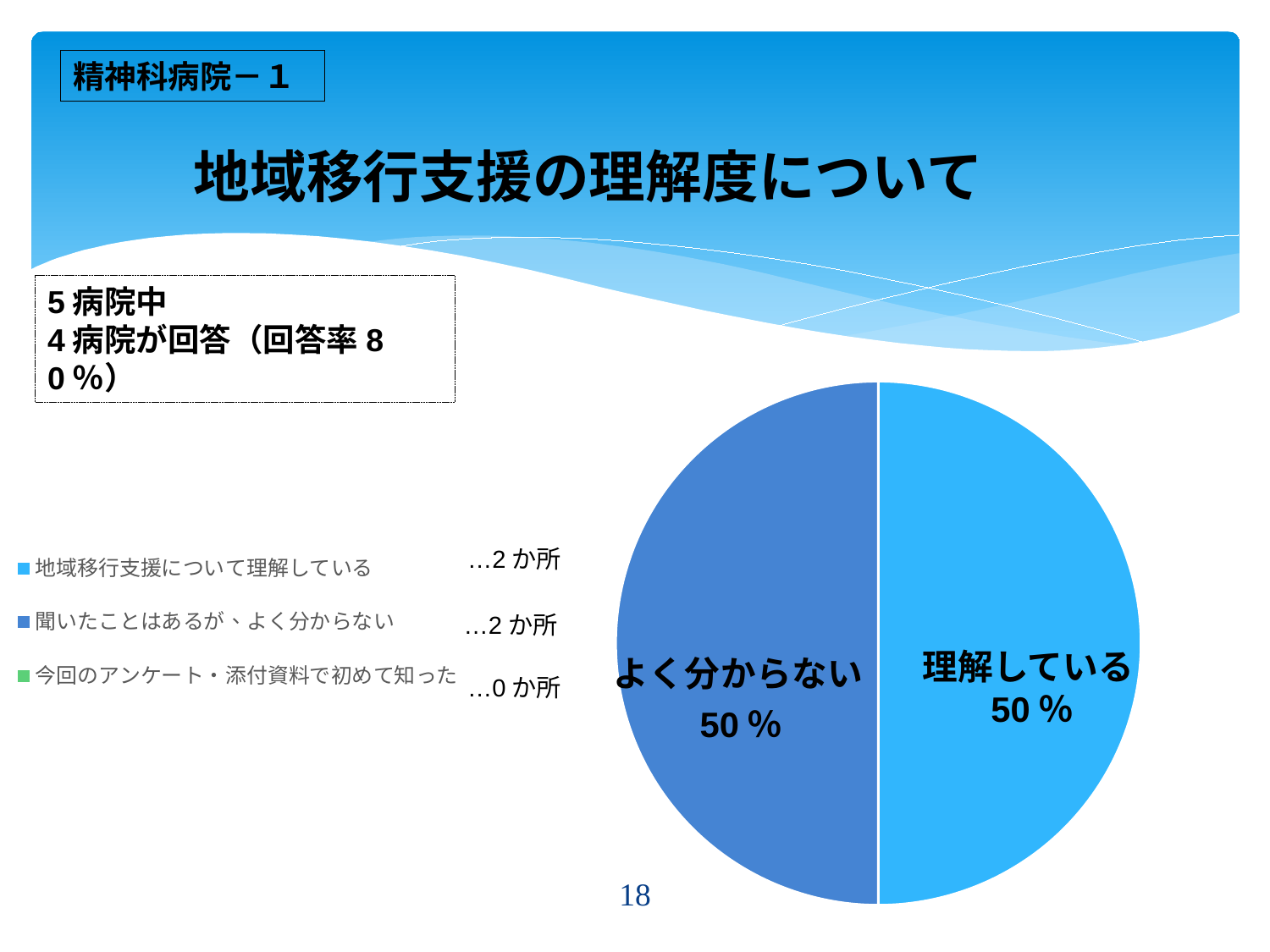

精神科病院－１
地域移行支援の理解度について
5病院中
4病院が回答（回答率80％）

### Chart

| Category | 売上高 |
|---|---|
| 地域移行支援について理解している | 2.0 |
| 聞いたことはあるが、よく分からない | 2.0 |
| 今回のアンケート・添付資料で初めて知った | None |
…2か所
…2か所
理解している50％
…0か所
18